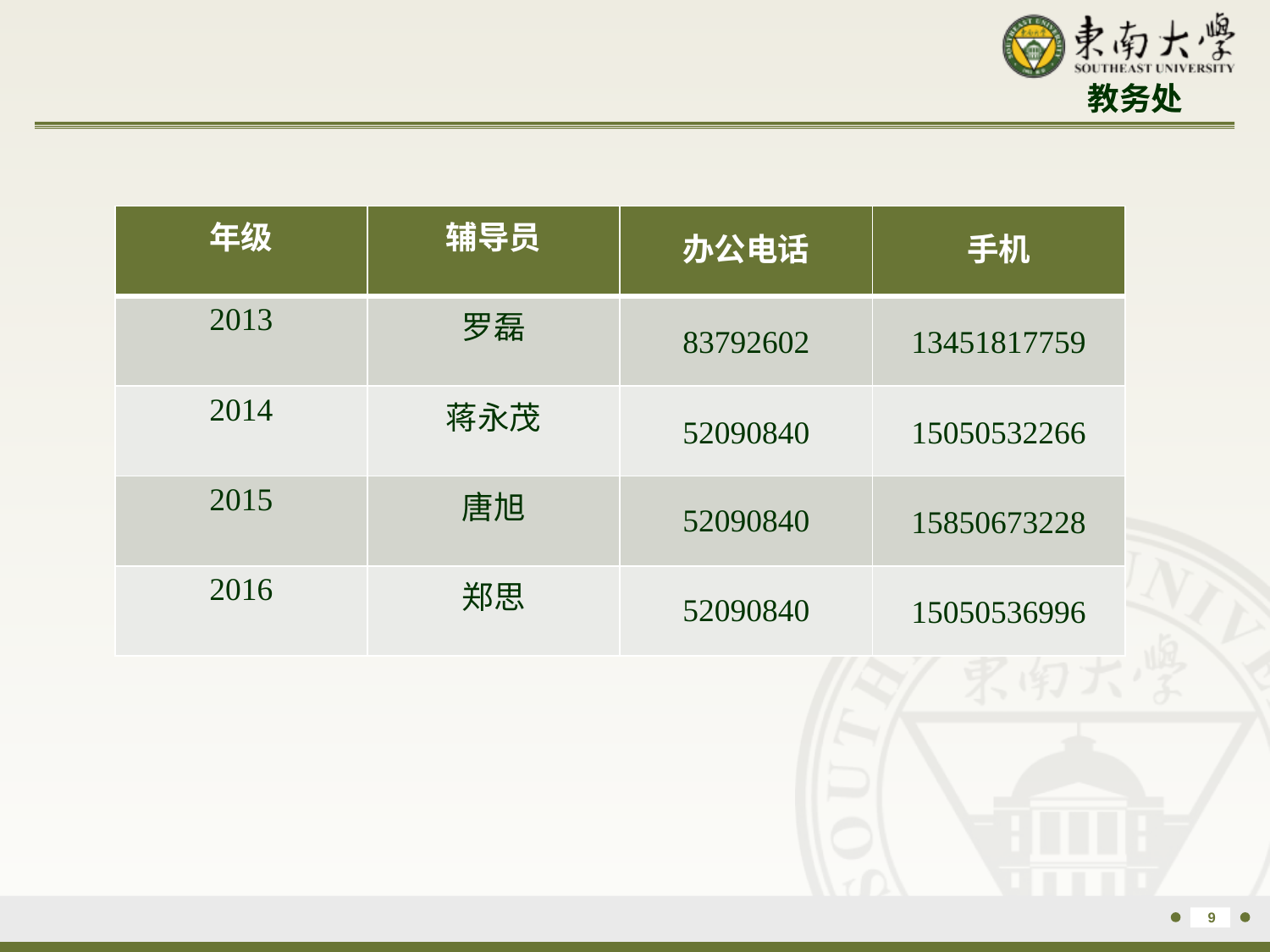

| 年级 | 辅导员 | 办公电话 | 手机 |
| --- | --- | --- | --- |
| 2013 | 罗磊 | 83792602 | 13451817759 |
| 2014 | 蒋永茂 | 52090840 | 15050532266 |
| 2015 | 唐旭 | 52090840 | 15850673228 |
| 2016 | 郑思 | 52090840 | 15050536996 |
9